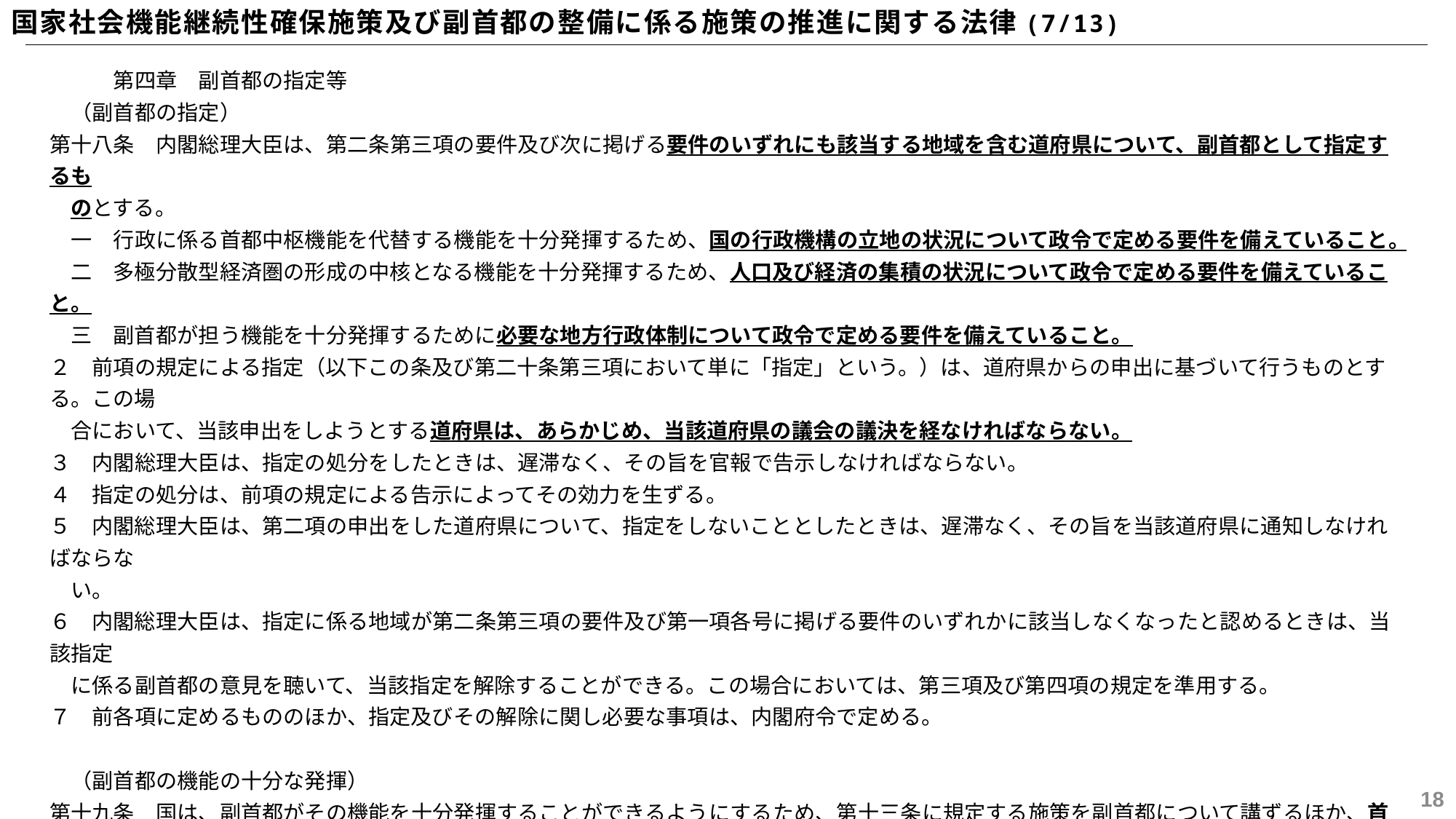

国家社会機能継続性確保施策及び副首都の整備に係る施策の推進に関する法律(7/13)
　　　第四章　副首都の指定等
　（副首都の指定）
第十八条　内閣総理大臣は、第二条第三項の要件及び次に掲げる要件のいずれにも該当する地域を含む道府県について、副首都として指定するも
　のとする。
　一　行政に係る首都中枢機能を代替する機能を十分発揮するため、国の行政機構の立地の状況について政令で定める要件を備えていること。
　二　多極分散型経済圏の形成の中核となる機能を十分発揮するため、人口及び経済の集積の状況について政令で定める要件を備えていること。
　三　副首都が担う機能を十分発揮するために必要な地方行政体制について政令で定める要件を備えていること。
２　前項の規定による指定（以下この条及び第二十条第三項において単に「指定」という。）は、道府県からの申出に基づいて行うものとする。この場
　合において、当該申出をしようとする道府県は、あらかじめ、当該道府県の議会の議決を経なければならない。
３　内閣総理大臣は、指定の処分をしたときは、遅滞なく、その旨を官報で告示しなければならない。
４　指定の処分は、前項の規定による告示によってその効力を生ずる。
５　内閣総理大臣は、第二項の申出をした道府県について、指定をしないこととしたときは、遅滞なく、その旨を当該道府県に通知しなければならな
　い。
６　内閣総理大臣は、指定に係る地域が第二条第三項の要件及び第一項各号に掲げる要件のいずれかに該当しなくなったと認めるときは、当該指定
　に係る副首都の意見を聴いて、当該指定を解除することができる。この場合においては、第三項及び第四項の規定を準用する。
７　前各項に定めるもののほか、指定及びその解除に関し必要な事項は、内閣府令で定める。

　（副首都の機能の十分な発揮）
第十九条　国は、副首都がその機能を十分発揮することができるようにするため、第十三条に規定する施策を副首都について講ずるほか、首都中枢
　機能の代替のための国の機関等の拠点の整備、交通施設の整備及び都市機能の増進に寄与するまちづくりの推進に必要な施策を講ずるとともに、
　必要な規制緩和の推進、民間投資を促進するために必要な税制上の措置、民間の資金、経営能力及び技術的能力の積極的な活用等に必要な施策
　を講ずるものとする。

18